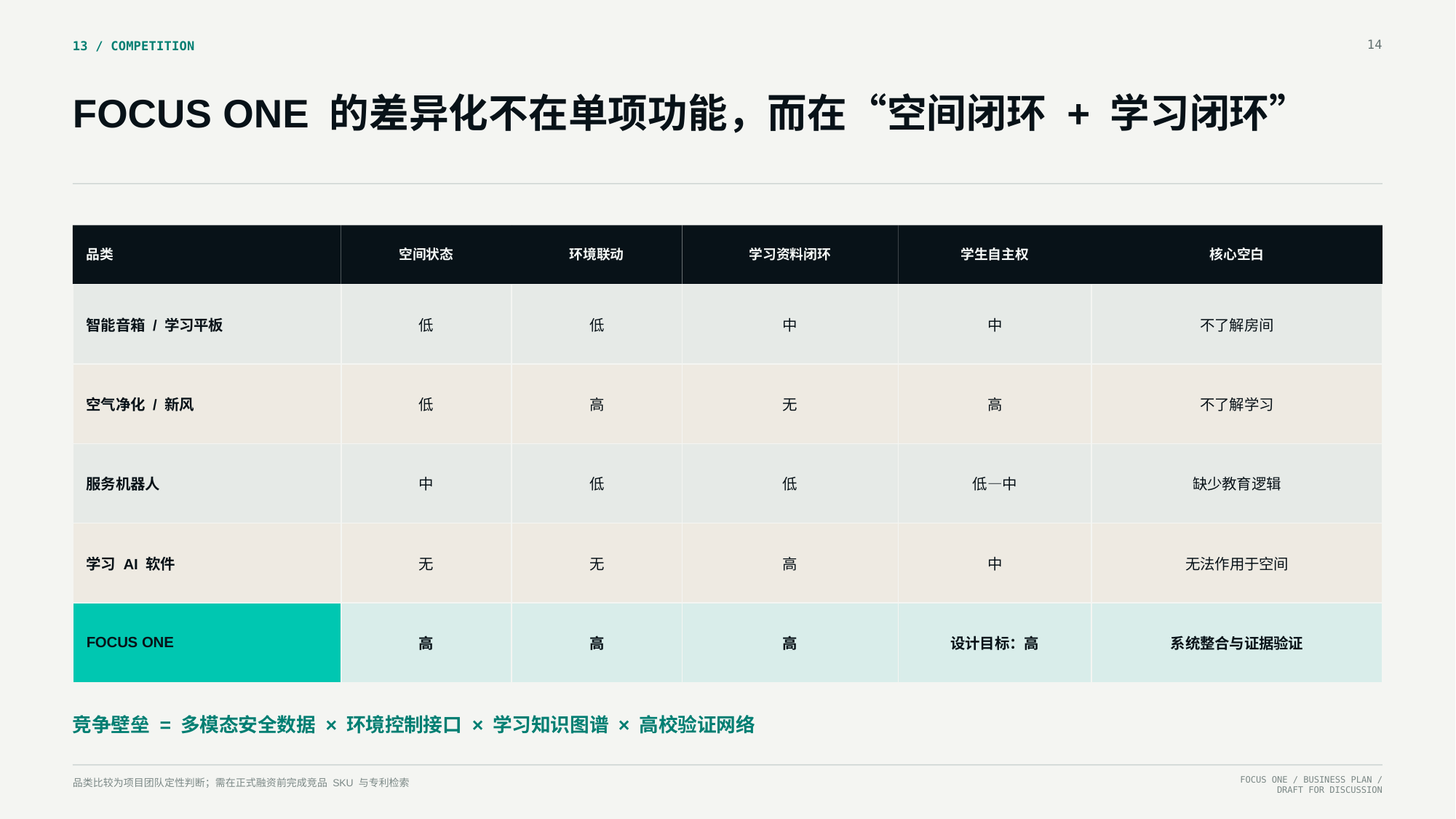

14
13 / COMPETITION
FOCUS ONE 的差异化不在单项功能，而在“空间闭环 + 学习闭环”

品类
空间状态
环境联动
学习资料闭环
学生自主权
核心空白

智能音箱 / 学习平板
低
低
中
中
不了解房间

空气净化 / 新风
低
高
无
高
不了解学习

服务机器人
中
低
低
低—中
缺少教育逻辑

学习 AI 软件
无
无
高
中
无法作用于空间

FOCUS ONE
高
高
高
设计目标：高
系统整合与证据验证
竞争壁垒 = 多模态安全数据 × 环境控制接口 × 学习知识图谱 × 高校验证网络

品类比较为项目团队定性判断；需在正式融资前完成竞品 SKU 与专利检索
FOCUS ONE / BUSINESS PLAN / DRAFT FOR DISCUSSION